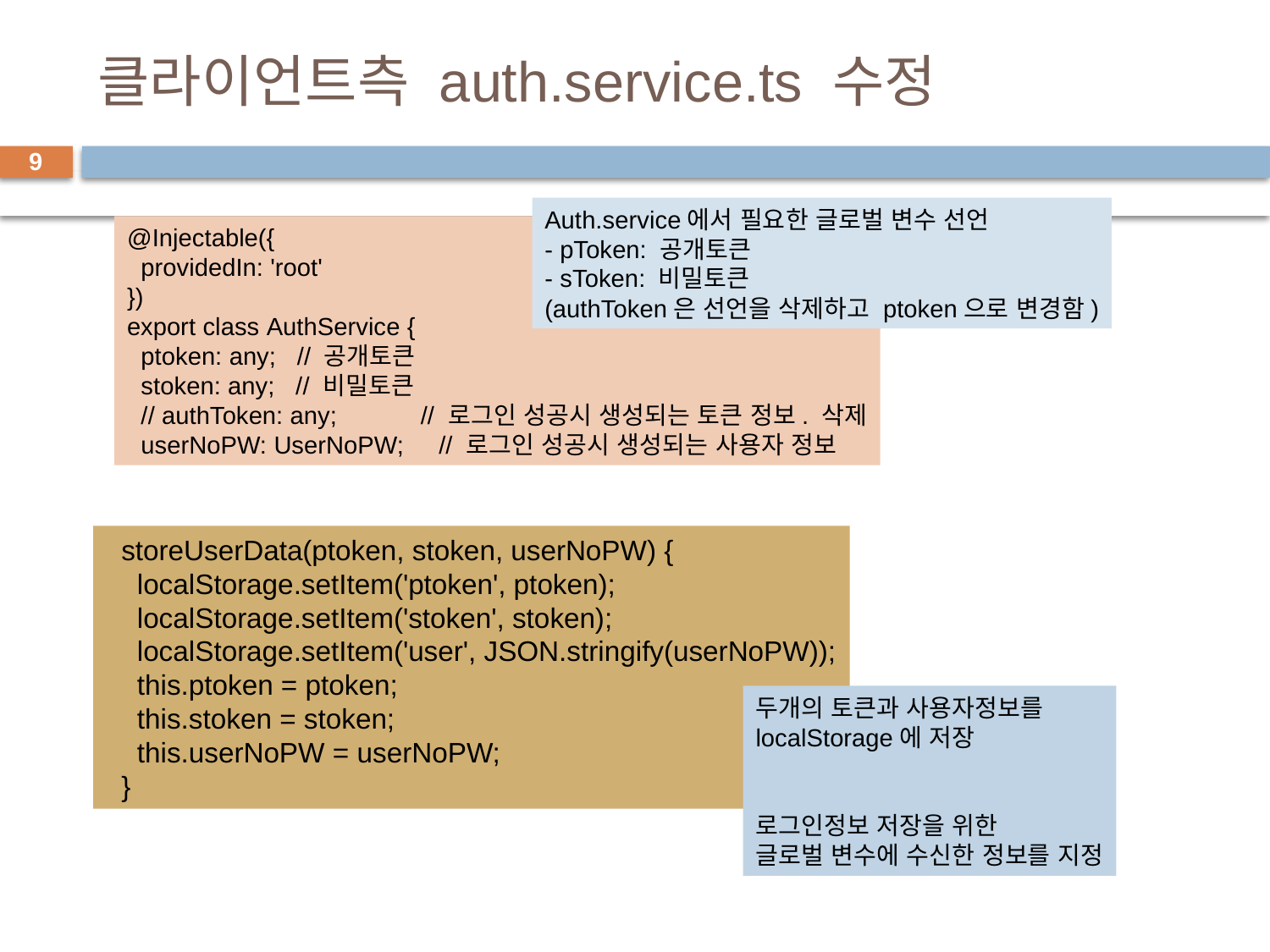

# 클라이언트측 auth.service.ts 수정
9
Auth.service에서 필요한 글로벌 변수 선언
- pToken: 공개토큰
- sToken: 비밀토큰
(authToken은 선언을 삭제하고 ptoken으로 변경함)
@Injectable({
  providedIn: 'root'
})
export class AuthService {
  ptoken: any;   // 공개토큰
  stoken: any;   // 비밀토큰
  // authToken: any;            // 로그인 성공시 생성되는 토큰 정보. 삭제
  userNoPW: UserNoPW;     // 로그인 성공시 생성되는 사용자 정보
  storeUserData(ptoken, stoken, userNoPW) {
    localStorage.setItem('ptoken', ptoken);
    localStorage.setItem('stoken', stoken);
    localStorage.setItem('user', JSON.stringify(userNoPW));
    this.ptoken = ptoken;
    this.stoken = stoken;
    this.userNoPW = userNoPW;
  }
두개의 토큰과 사용자정보를
localStorage에 저장

로그인정보 저장을 위한
글로벌 변수에 수신한 정보를 지정